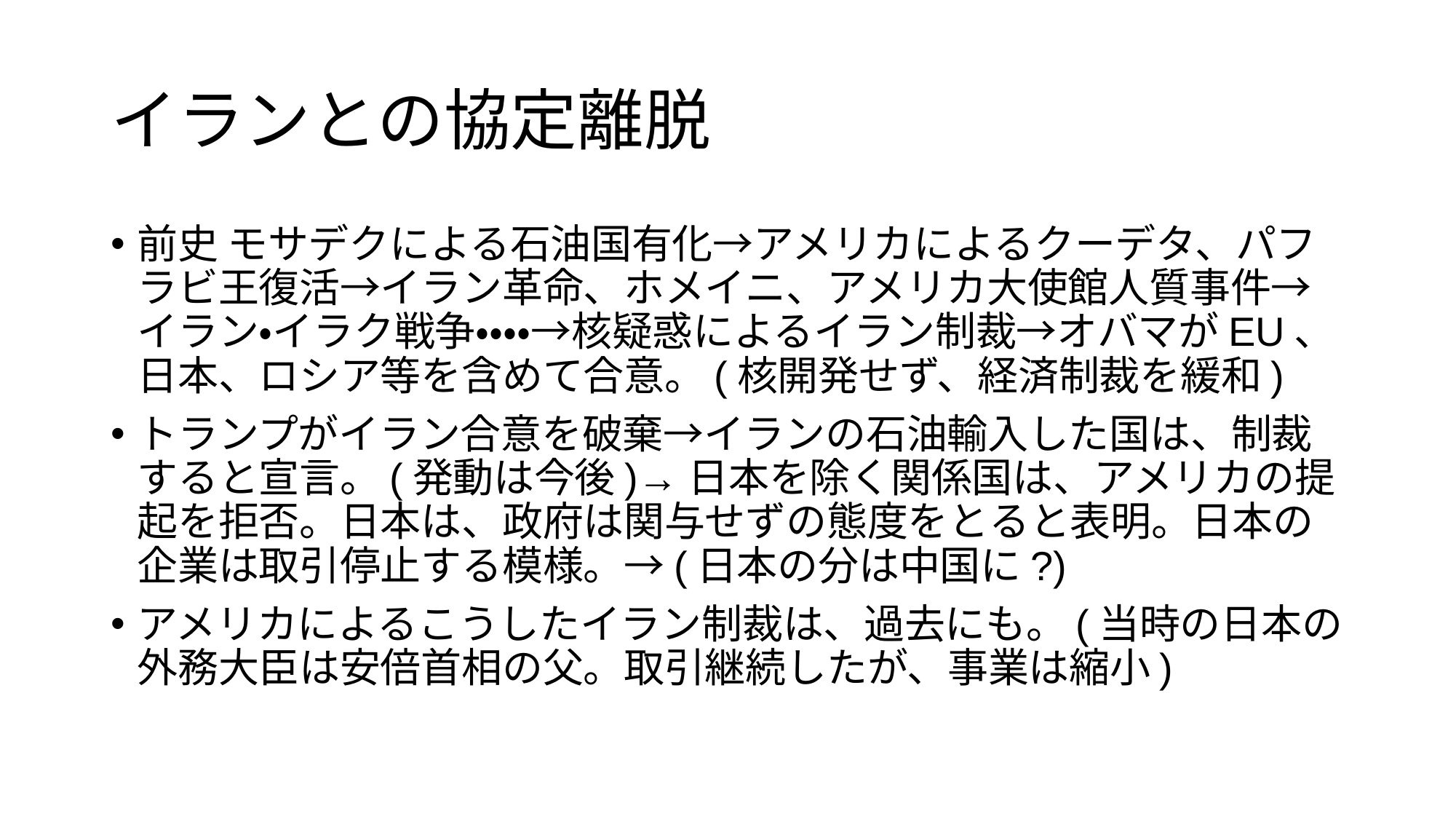

# イランとの協定離脱
前史 モサデクによる石油国有化→アメリカによるクーデタ、パフラビ王復活→イラン革命、ホメイニ、アメリカ大使館人質事件→イラン・イラク戦争・・・・→核疑惑によるイラン制裁→オバマがEU、日本、ロシア等を含めて合意。(核開発せず、経済制裁を緩和)
トランプがイラン合意を破棄→イランの石油輸入した国は、制裁すると宣言。(発動は今後)→日本を除く関係国は、アメリカの提起を拒否。日本は、政府は関与せずの態度をとると表明。日本の企業は取引停止する模様。→(日本の分は中国に?)
アメリカによるこうしたイラン制裁は、過去にも。(当時の日本の外務大臣は安倍首相の父。取引継続したが、事業は縮小)